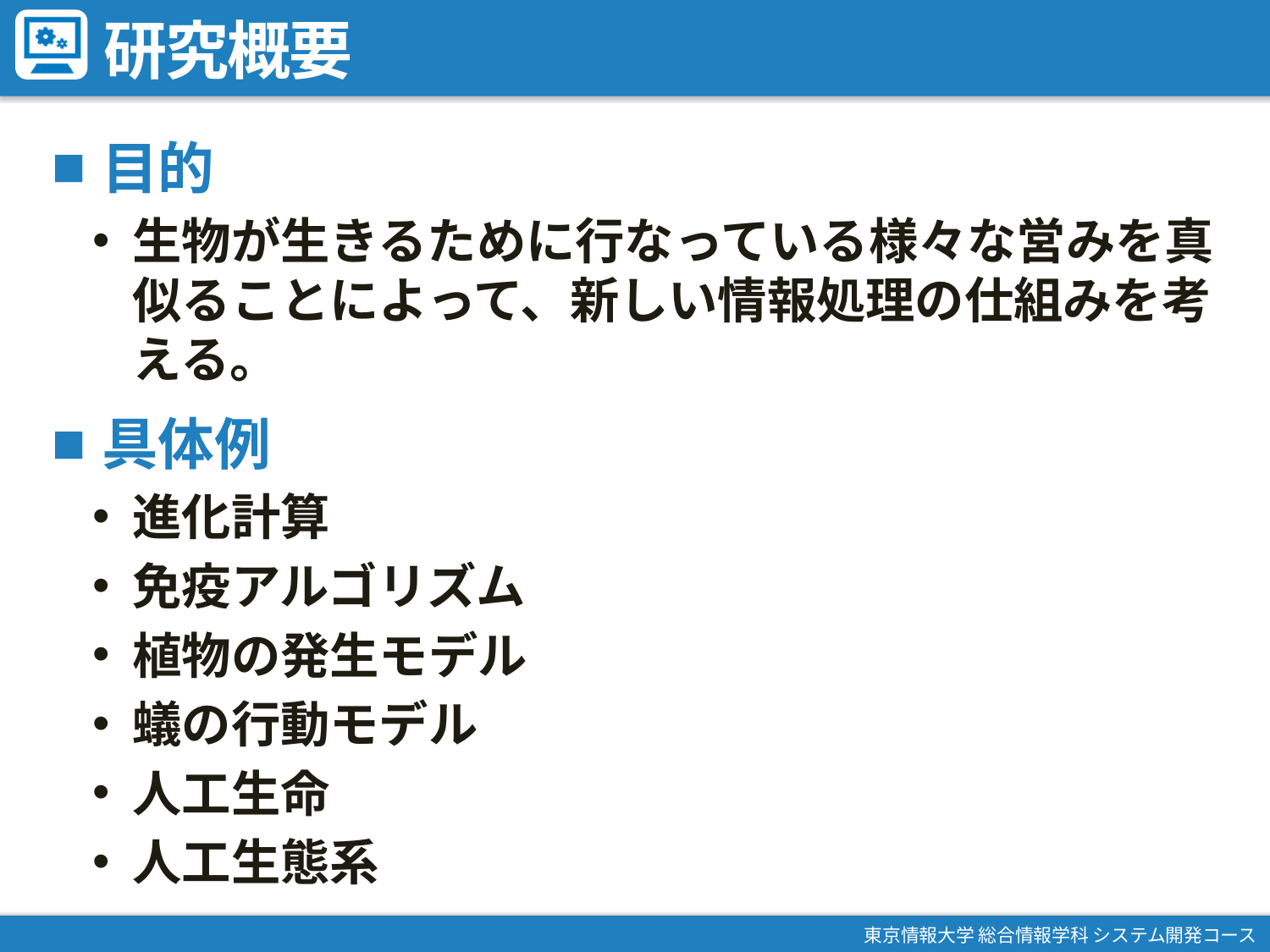

# 研究概要
目的
生物が生きるために行なっている様々な営みを真似ることによって、新しい情報処理の仕組みを考える。
具体例
進化計算
免疫アルゴリズム
植物の発生モデル
蟻の行動モデル
人工生命
人工生態系